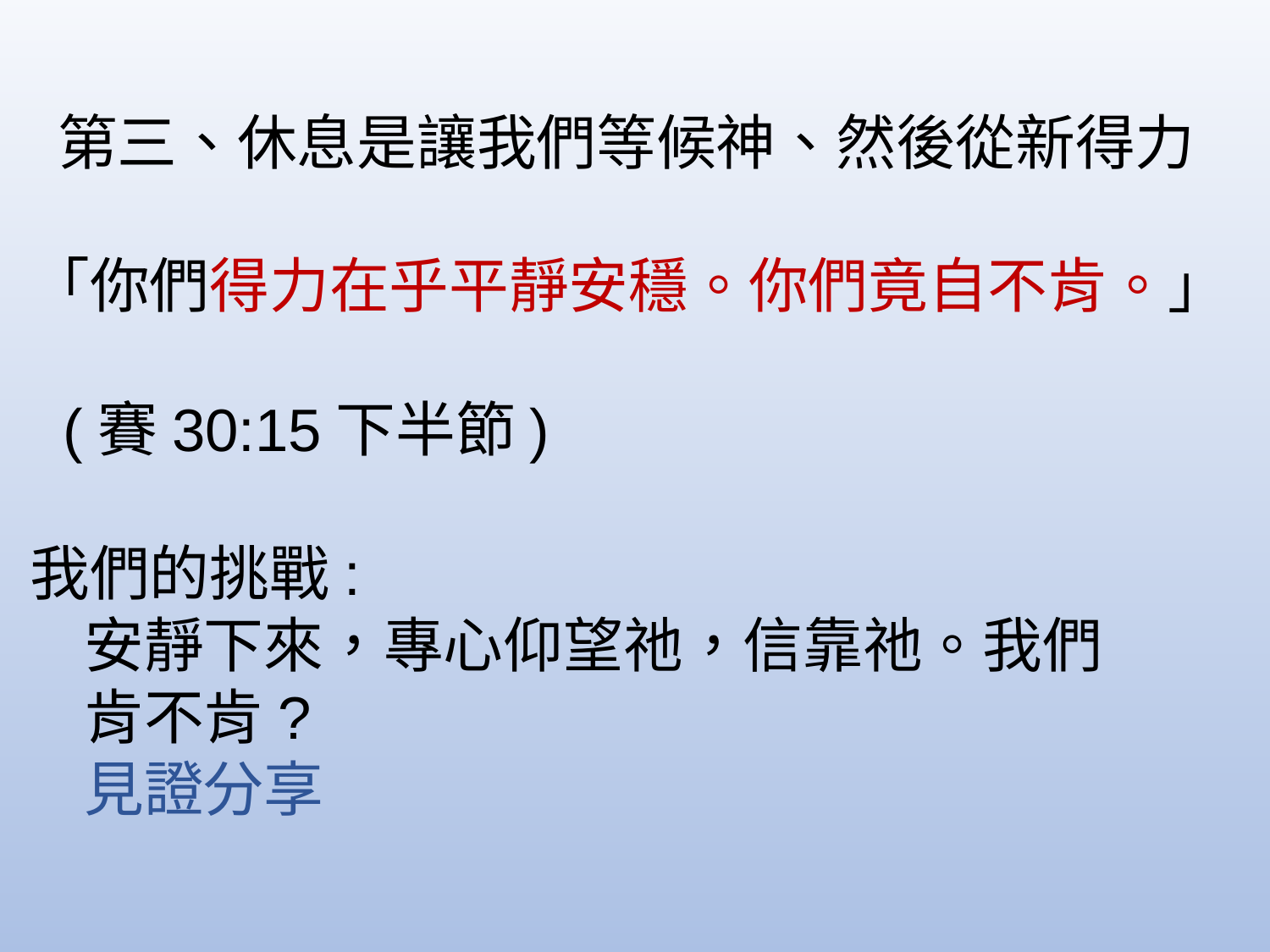

第三、休息是讓我們等候神、然後從新得力
「你們得力在乎平靜安穩。你們竟自不肯。」
  (賽30:15下半節)

我們的挑戰:
   安靜下來，專心仰望祂，信靠祂。我們
   肯不肯?
   見證分享